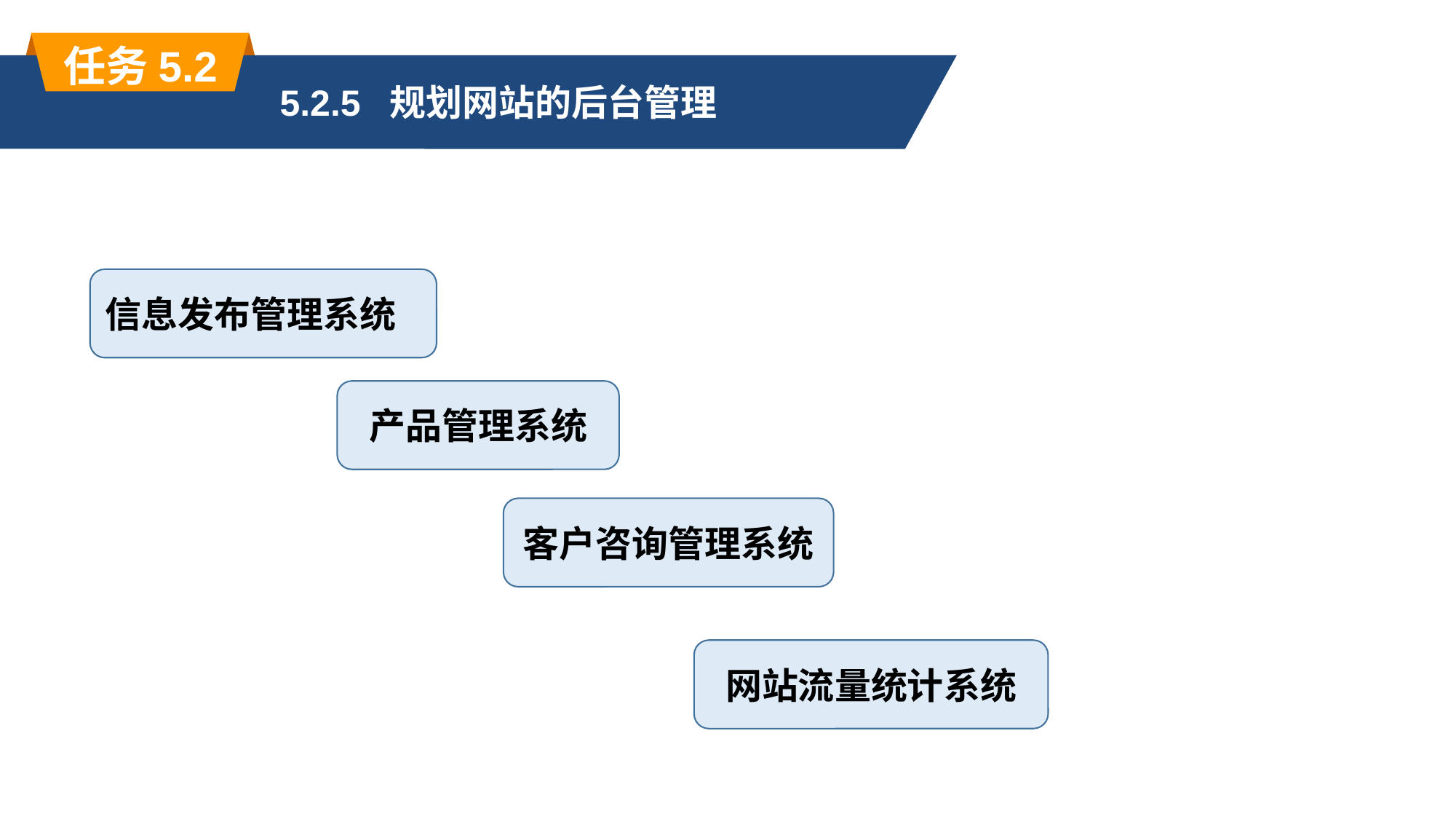

任务5.2

5.2.5  规划网站的后台管理
信息发布管理系统
产品管理系统
客户咨询管理系统
网站流量统计系统